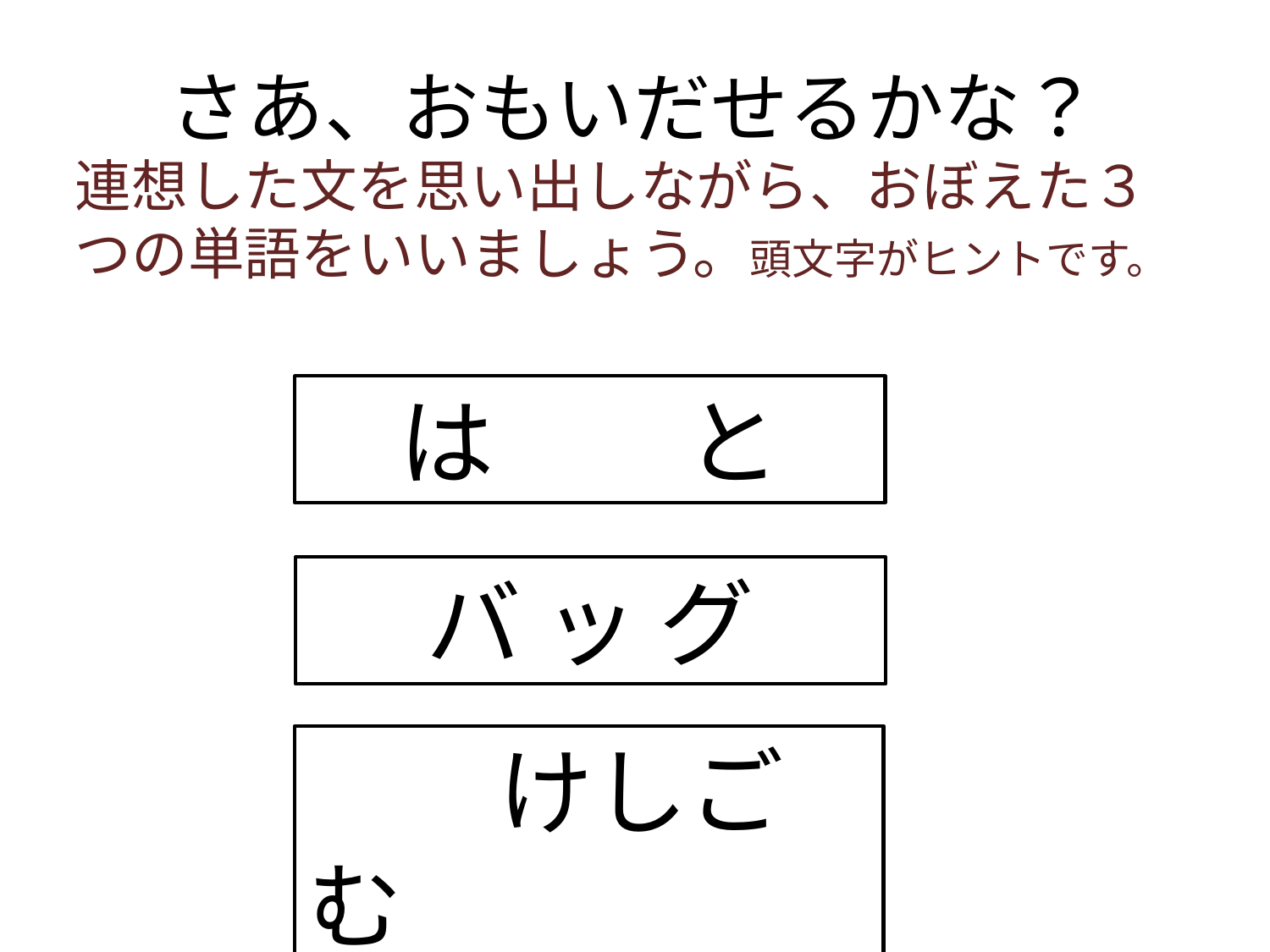

# さあ、おもいだせるかな？
連想した文を思い出しながら、おぼえた３つの単語をいいましょう。頭文字がヒントです。
は　　と
バ ッ グ
　　けしごむ